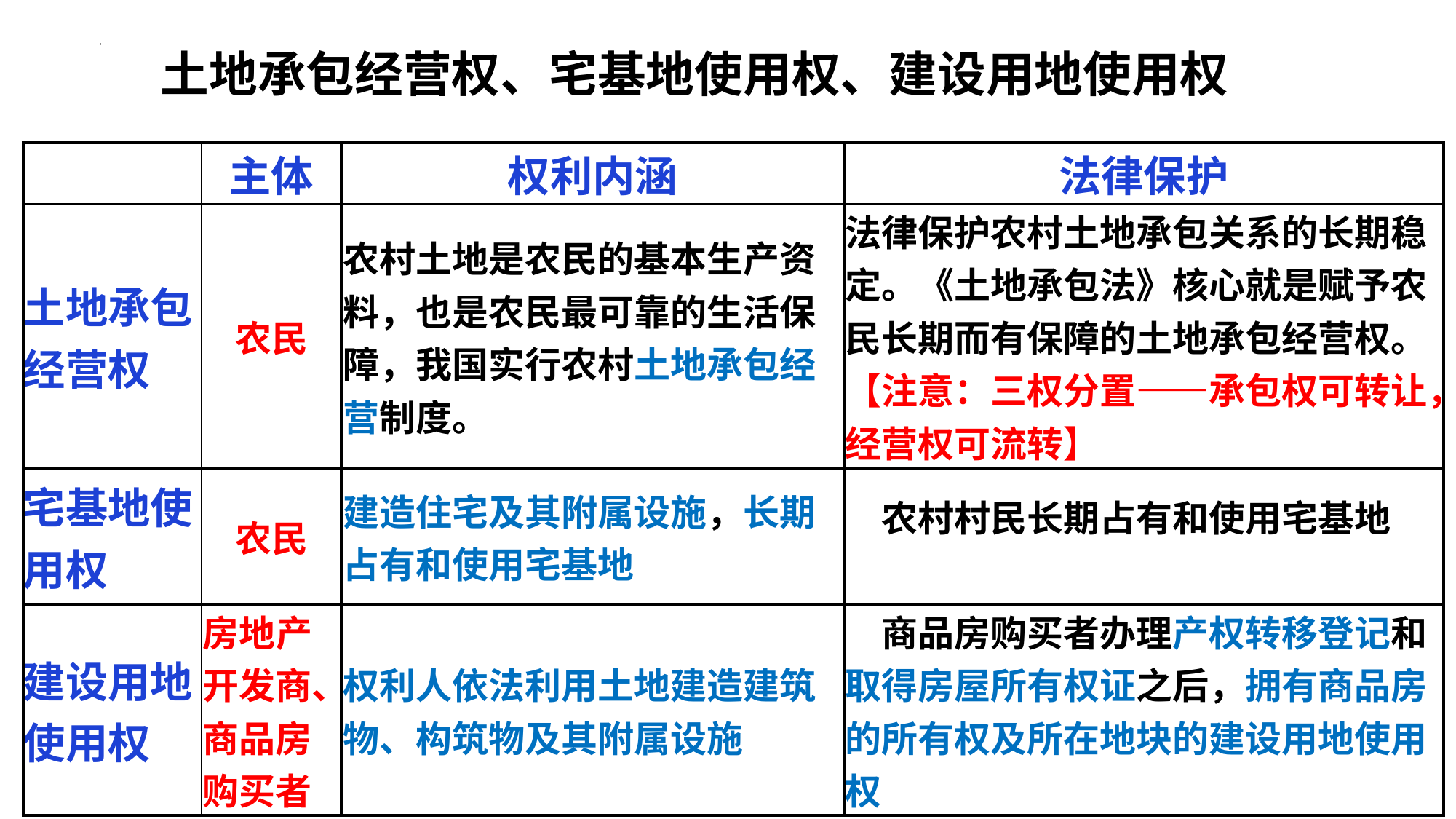

土地承包经营权、宅基地使用权、建设用地使用权
|  | 主体 | 权利内涵 | 法律保护 |
| --- | --- | --- | --- |
| 土地承包经营权 | 农民 | 农村土地是农民的基本生产资料，也是农民最可靠的生活保障，我国实行农村土地承包经营制度。 | 法律保护农村土地承包关系的长期稳定。《土地承包法》核心就是赋予农民长期而有保障的土地承包经营权。 【注意：三权分置——承包权可转让，经营权可流转】 |
| 宅基地使用权 | 农民 | 建造住宅及其附属设施，长期占有和使用宅基地 | 农村村民长期占有和使用宅基地 |
| 建设用地使用权 | 房地产开发商、商品房购买者 | 权利人依法利用土地建造建筑物、构筑物及其附属设施 | 商品房购买者办理产权转移登记和取得房屋所有权证之后，拥有商品房的所有权及所在地块的建设用地使用权 |